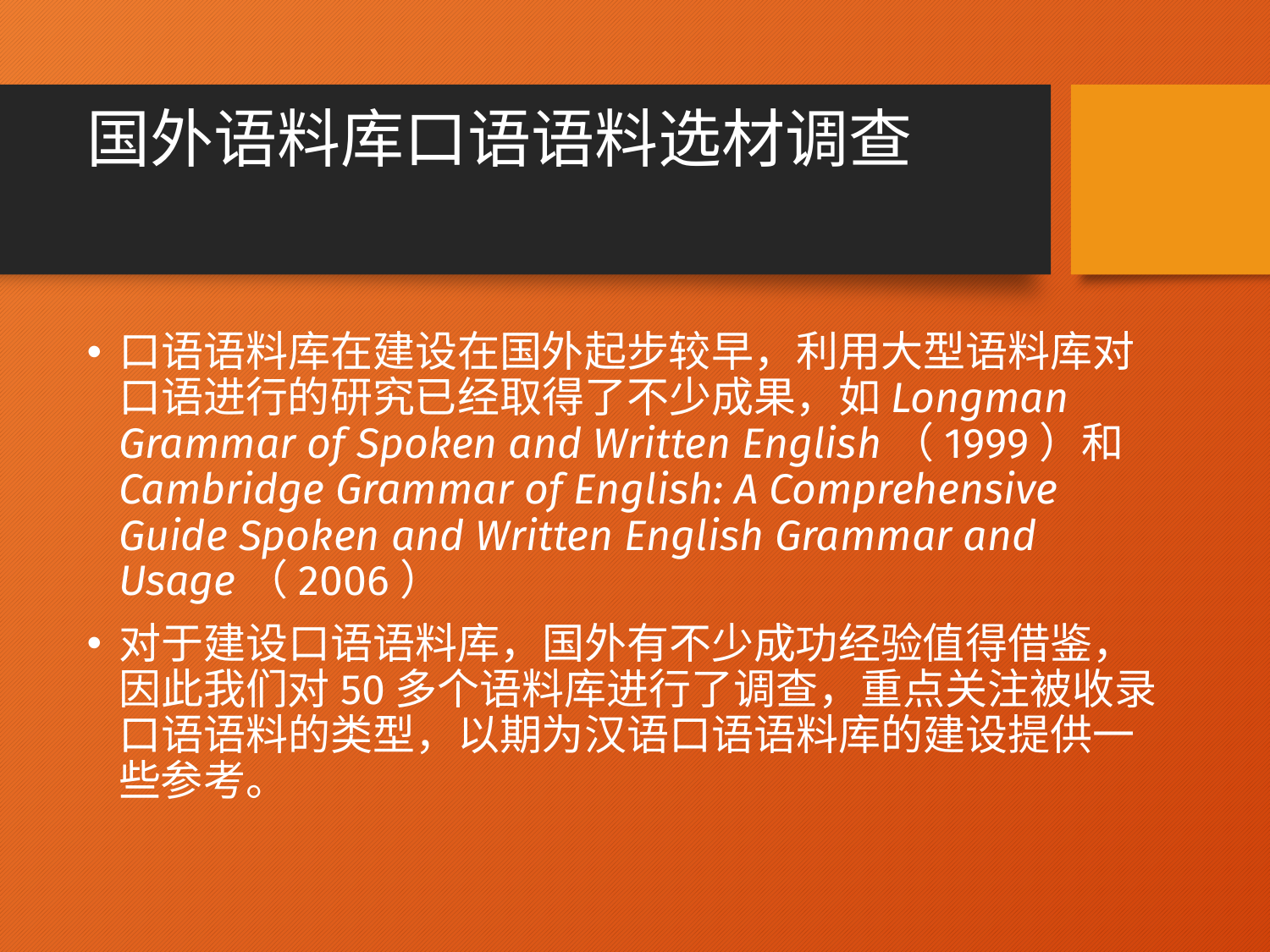

# 国外语料库口语语料选材调查
口语语料库在建设在国外起步较早，利用大型语料库对口语进行的研究已经取得了不少成果，如Longman Grammar of Spoken and Written English（1999）和Cambridge Grammar of English: A Comprehensive Guide Spoken and Written English Grammar and Usage（2006）
对于建设口语语料库，国外有不少成功经验值得借鉴，因此我们对50多个语料库进行了调查，重点关注被收录口语语料的类型，以期为汉语口语语料库的建设提供一些参考。